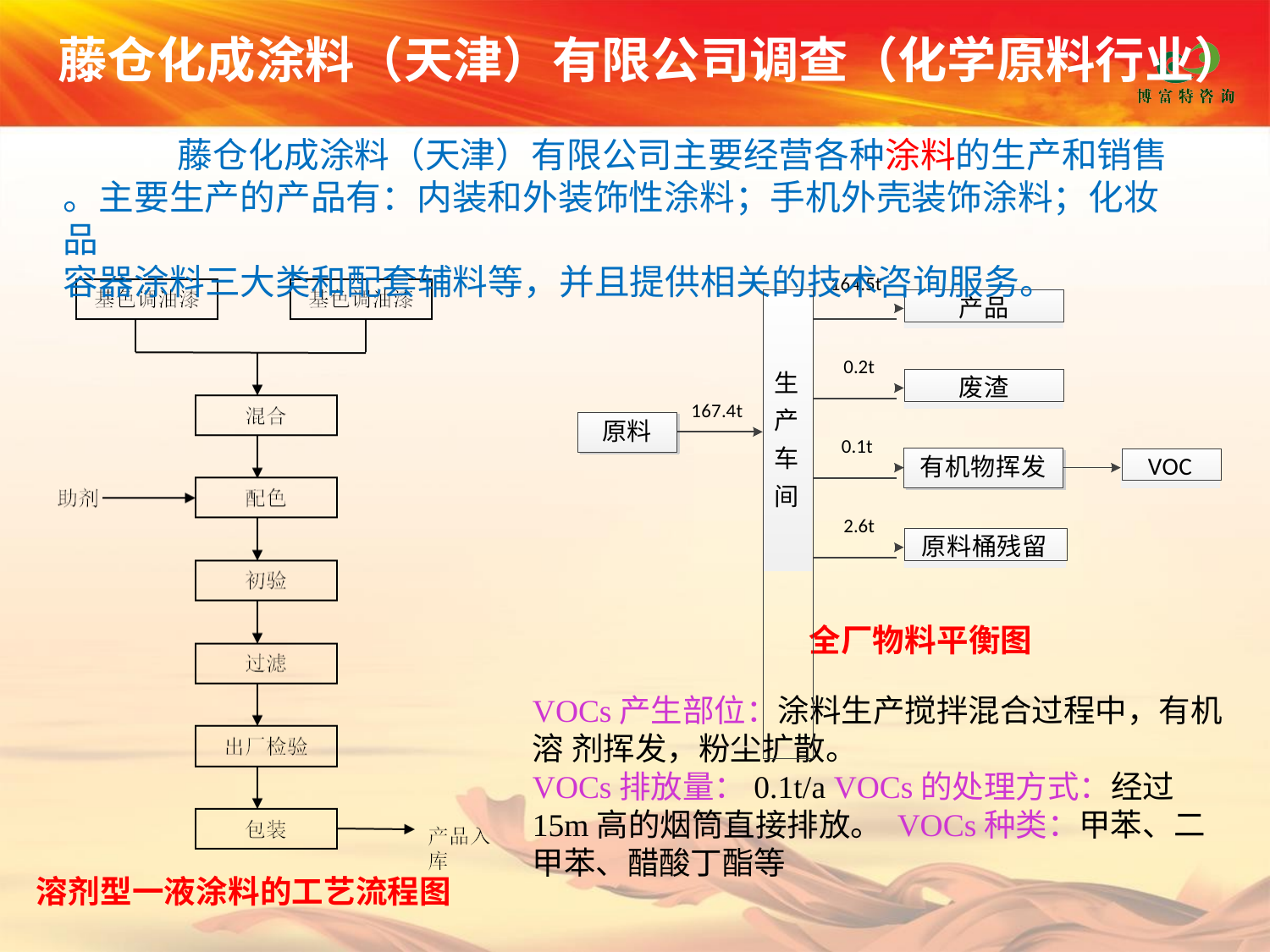

# 藤仓化成涂料（天津）有限公司调查（化学原料行业）
藤仓化成涂料（天津）有限公司主要经营各种涂料的生产和销售
。主要生产的产品有：内装和外装饰性涂料；手机外壳装饰涂料；化妆品
容器涂料三大类和配套辅料等，并且提供相关的技术咨询服务。

164.5t

| 生 产 车 间 |  |
| --- | --- |
|  | 0.2t |
|  | 0.1t |
|  | 2.6t |
|  |  |
产品

废渣

167.4t

原料

VOC

有机物挥发

原料桶残留

全厂物料平衡图

VOCs产生部位：涂料生产搅拌混合过程中，有机溶 剂挥发，粉尘扩散。
VOCs排放量：0.1t/a VOCs的处理方式：经过15m高的烟筒直接排放。 VOCs种类：甲苯、二甲苯、醋酸丁酯等
溶剂型一液涂料的工艺流程图